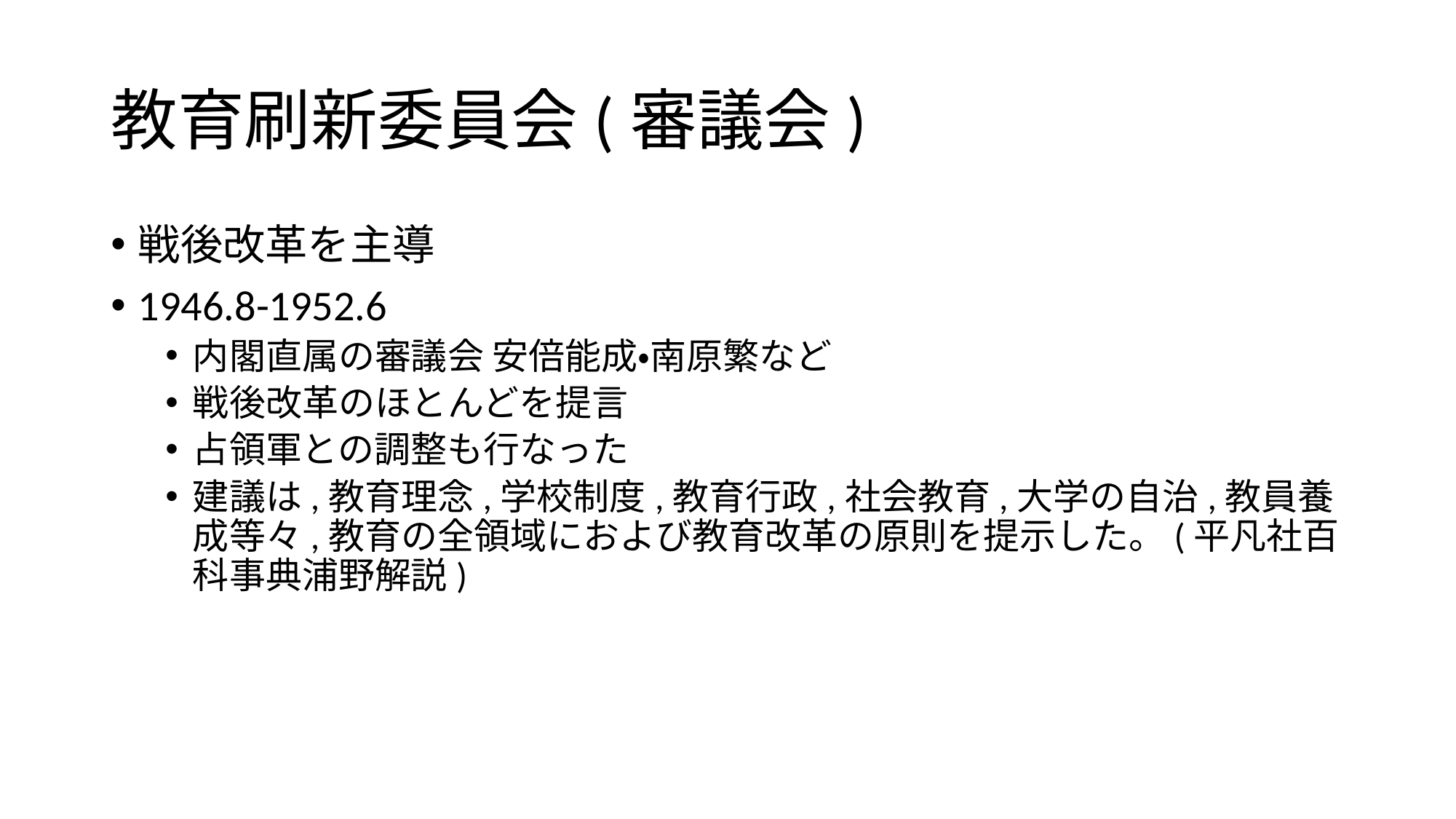

# 教育刷新委員会(審議会)
戦後改革を主導
1946.8-1952.6
内閣直属の審議会 安倍能成・南原繁など
戦後改革のほとんどを提言
占領軍との調整も行なった
建議は,教育理念,学校制度,教育行政,社会教育,大学の自治,教員養成等々,教育の全領域におよび教育改革の原則を提示した。(平凡社百科事典浦野解説)